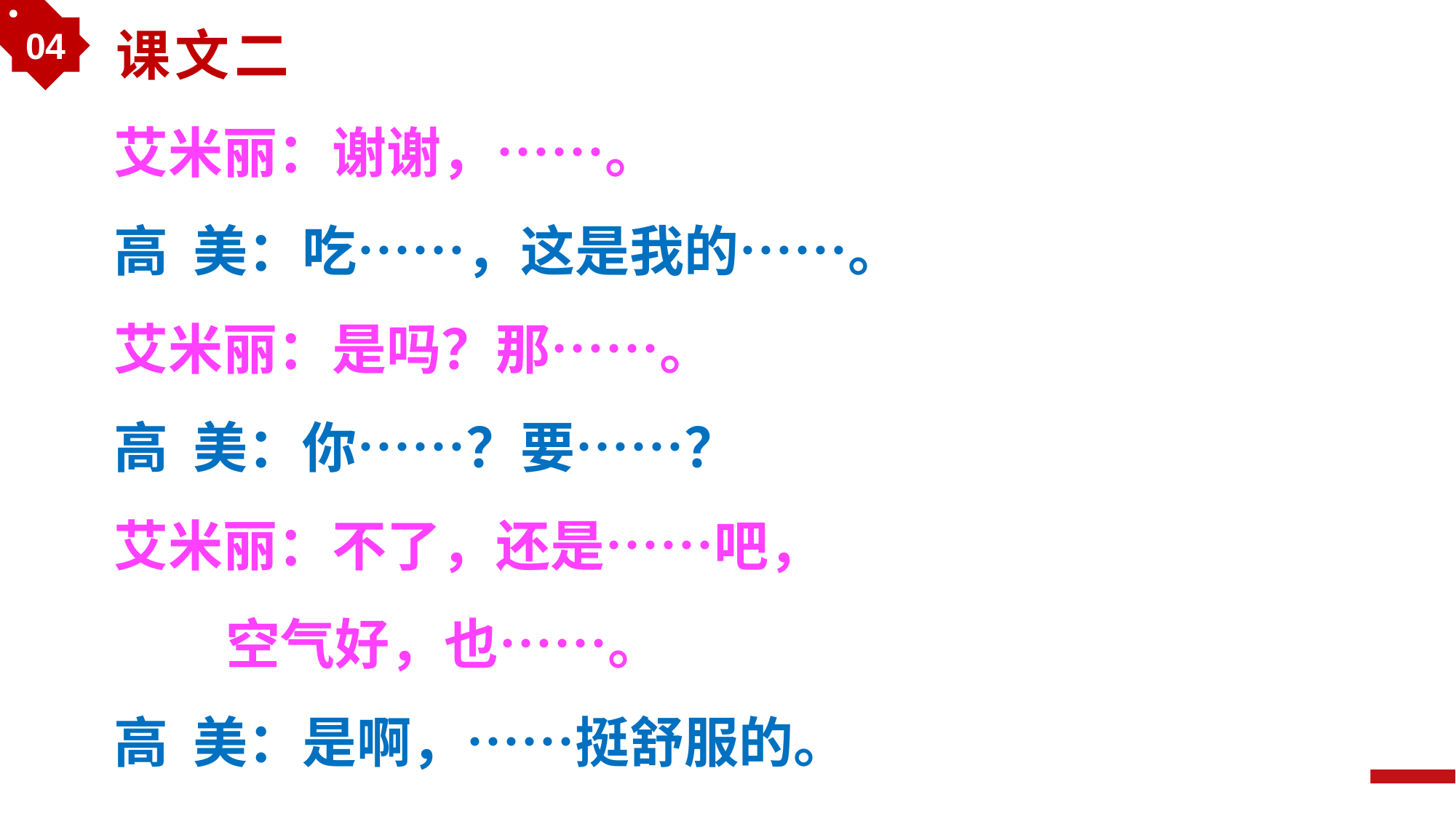

04
课文二
艾米丽：谢谢，……。
高  美：吃……，这是我的……。
艾米丽：是吗？那……。
高  美：你……？要……？
艾米丽：不了，还是……吧，
        空气好，也……。
高  美：是啊，……挺舒服的。